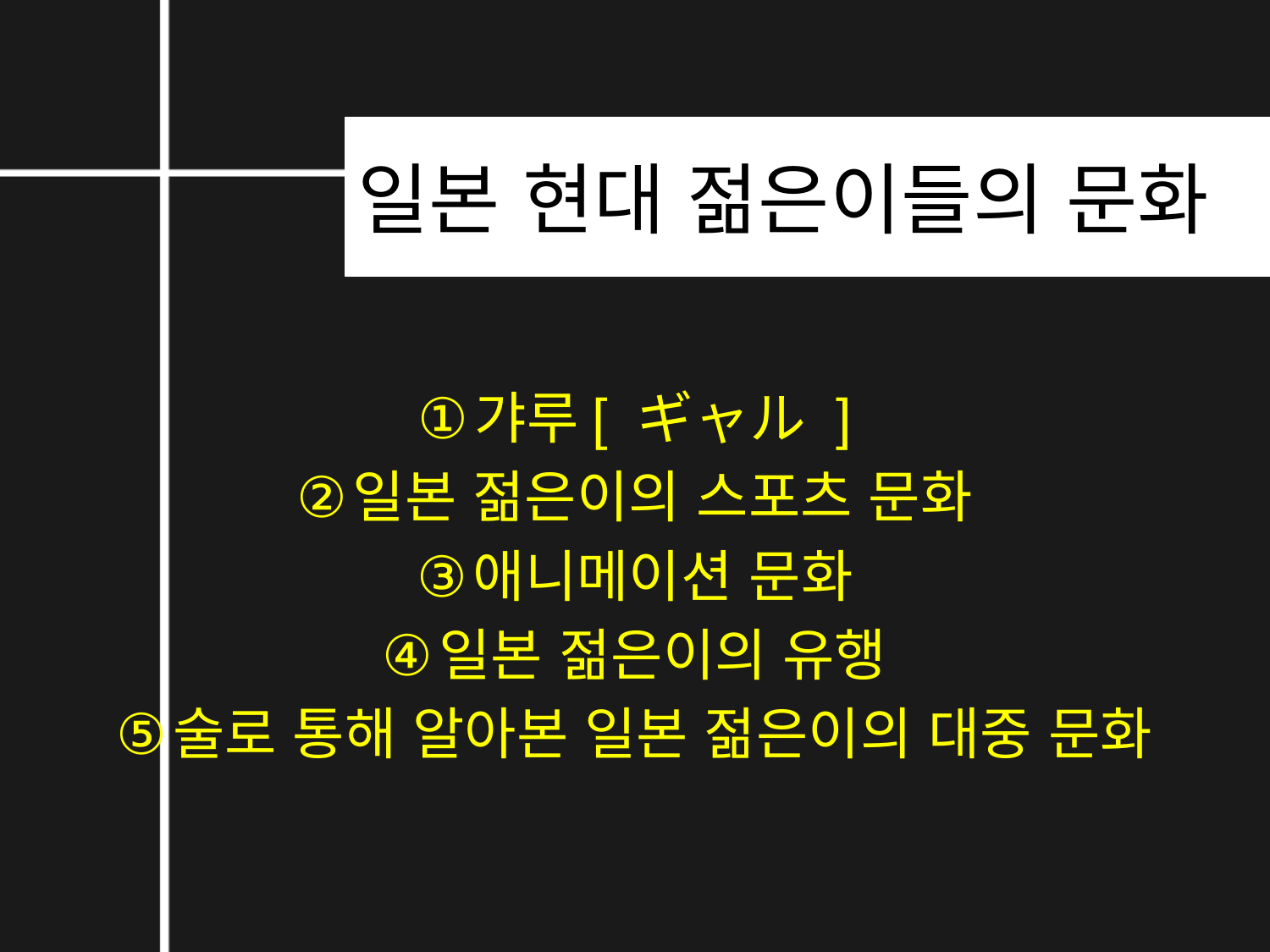

# 일본 현대 젊은이들의 문화
갸루[ ギャル ]
일본 젊은이의 스포츠 문화
애니메이션 문화
일본 젊은이의 유행
술로 통해 알아본 일본 젊은이의 대중 문화